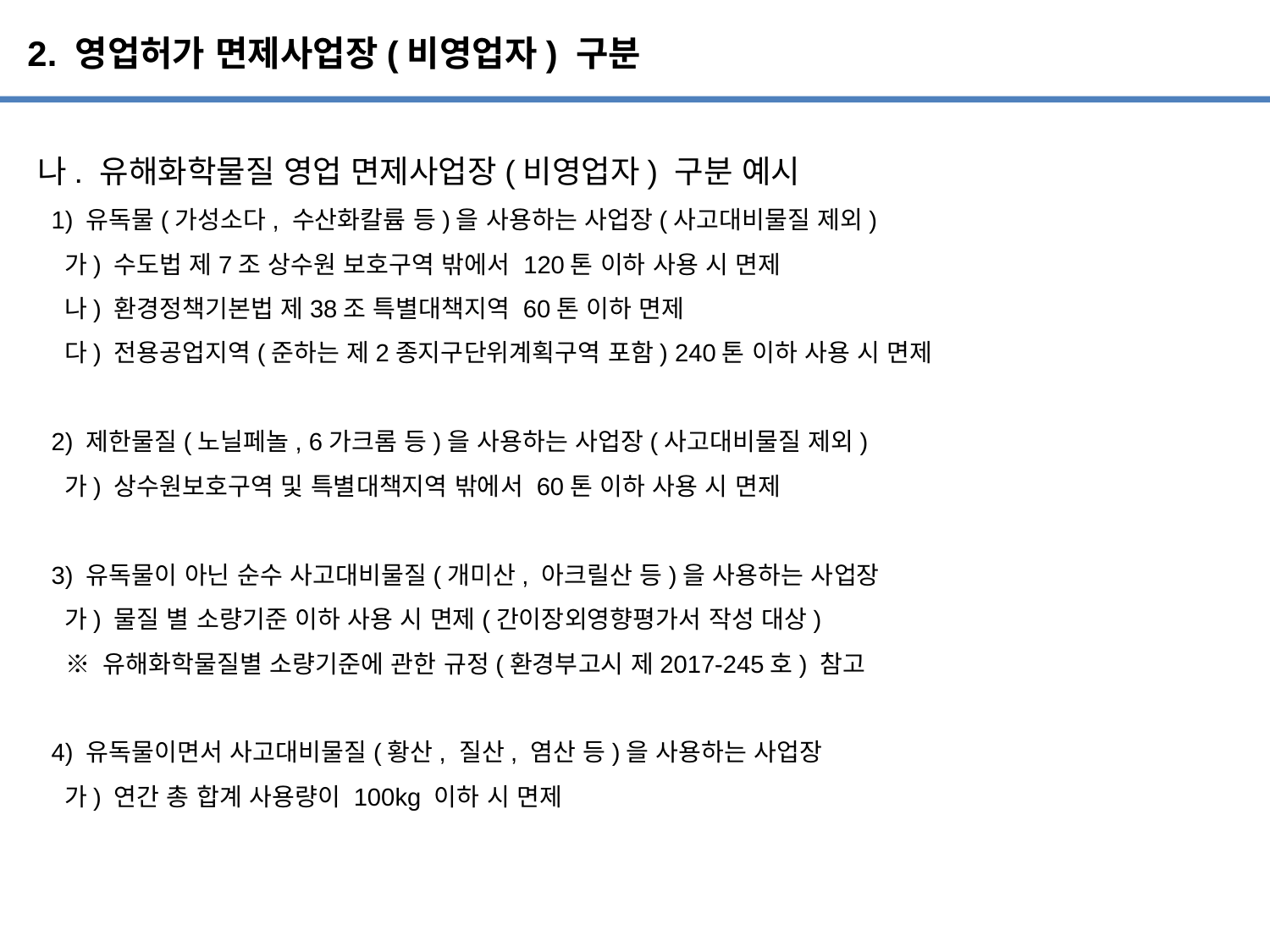

2. 영업허가 면제사업장(비영업자) 구분

나. 유해화학물질 영업 면제사업장(비영업자) 구분 예시
  1) 유독물(가성소다, 수산화칼륨 등)을 사용하는 사업장(사고대비물질 제외)
   가) 수도법 제7조 상수원 보호구역 밖에서 120톤 이하 사용 시 면제
   나) 환경정책기본법 제38조 특별대책지역 60톤 이하 면제
   다) 전용공업지역(준하는 제2종지구단위계획구역 포함) 240톤 이하 사용 시 면제

  2) 제한물질(노닐페놀, 6가크롬 등)을 사용하는 사업장(사고대비물질 제외)
   가) 상수원보호구역 및 특별대책지역 밖에서 60톤 이하 사용 시 면제

  3) 유독물이 아닌 순수 사고대비물질(개미산, 아크릴산 등)을 사용하는 사업장
   가) 물질 별 소량기준 이하 사용 시 면제(간이장외영향평가서 작성 대상)
    ※ 유해화학물질별 소량기준에 관한 규정(환경부고시 제2017-245호) 참고

  4) 유독물이면서 사고대비물질(황산, 질산, 염산 등)을 사용하는 사업장
   가) 연간 총 합계 사용량이 100kg 이하 시 면제